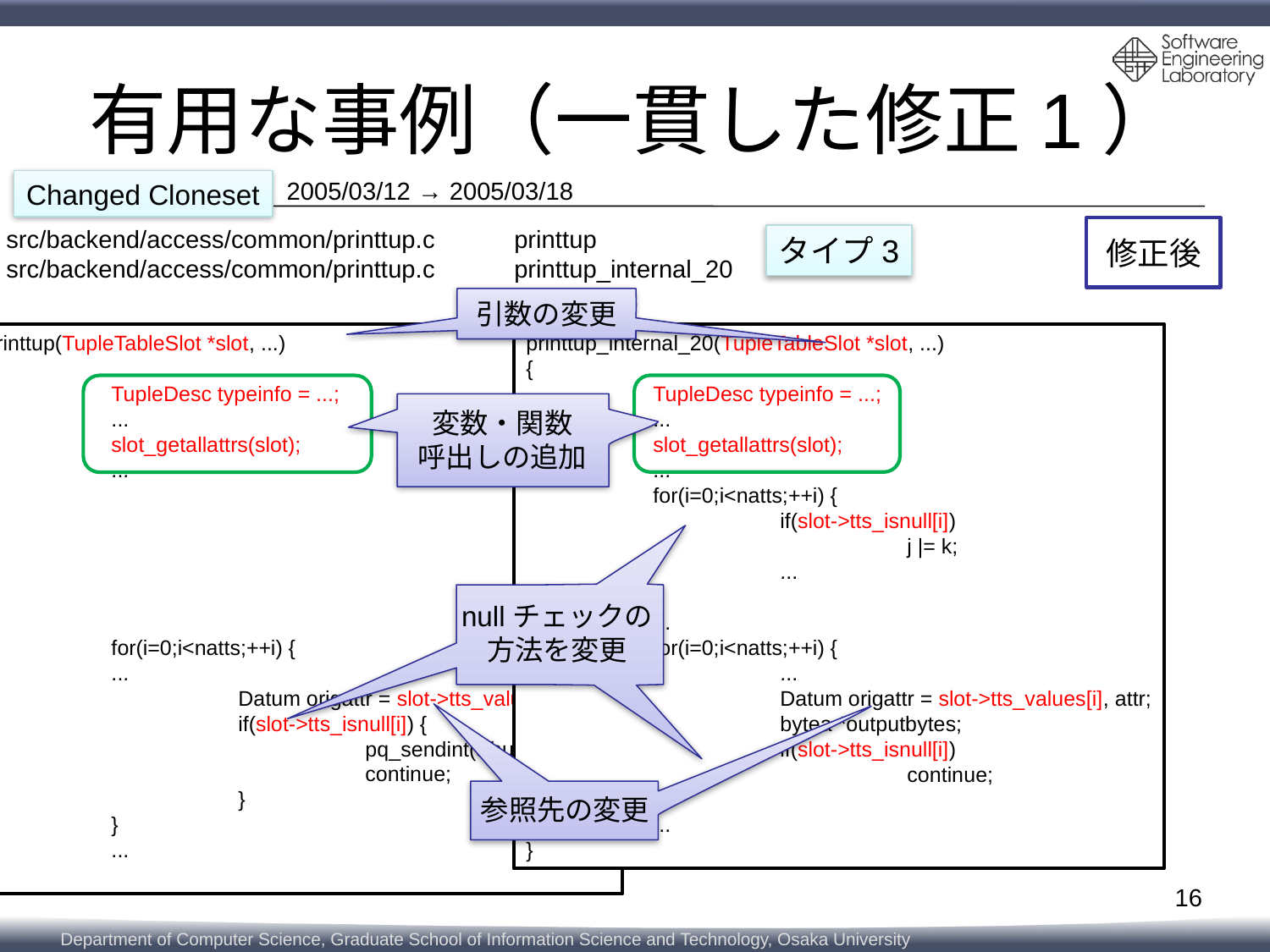

# 有用な事例（一貫した修正1）
2005/03/12 → 2005/03/18
Changed Cloneset
src/backend/access/common/printtup.c	printtup
src/backend/access/common/printtup.c	printtup_internal_20
修正後
タイプ3

引数の変更
printtup(TupleTableSlot *slot, ...)
{
	TupleDesc typeinfo = ...;
	...
	slot_getallattrs(slot);
	...

	for(i=0;i<natts;++i) {
	...
		Datum origattr = slot->tts_values[i], attr;
		if(slot->tts_isnull[i]) {
			pq_sendint(&buf,-1,4);
			continue;
		}
	}
	...
}
printtup_internal_20(TupleTableSlot *slot, ...)
{
	TupleDesc typeinfo = ...;
	...
	slot_getallattrs(slot);
	...
	for(i=0;i<natts;++i) {
		if(slot->tts_isnull[i])
			j |= k;
		...
	}
	...
	for(i=0;i<natts;++i) {
		...
		Datum origattr = slot->tts_values[i], attr;
		bytea *outputbytes;
		if(slot->tts_isnull[i])
			continue;
	}
	...
}

変数・関数
呼出しの追加

nullチェックの
方法を変更

参照先の変更
16